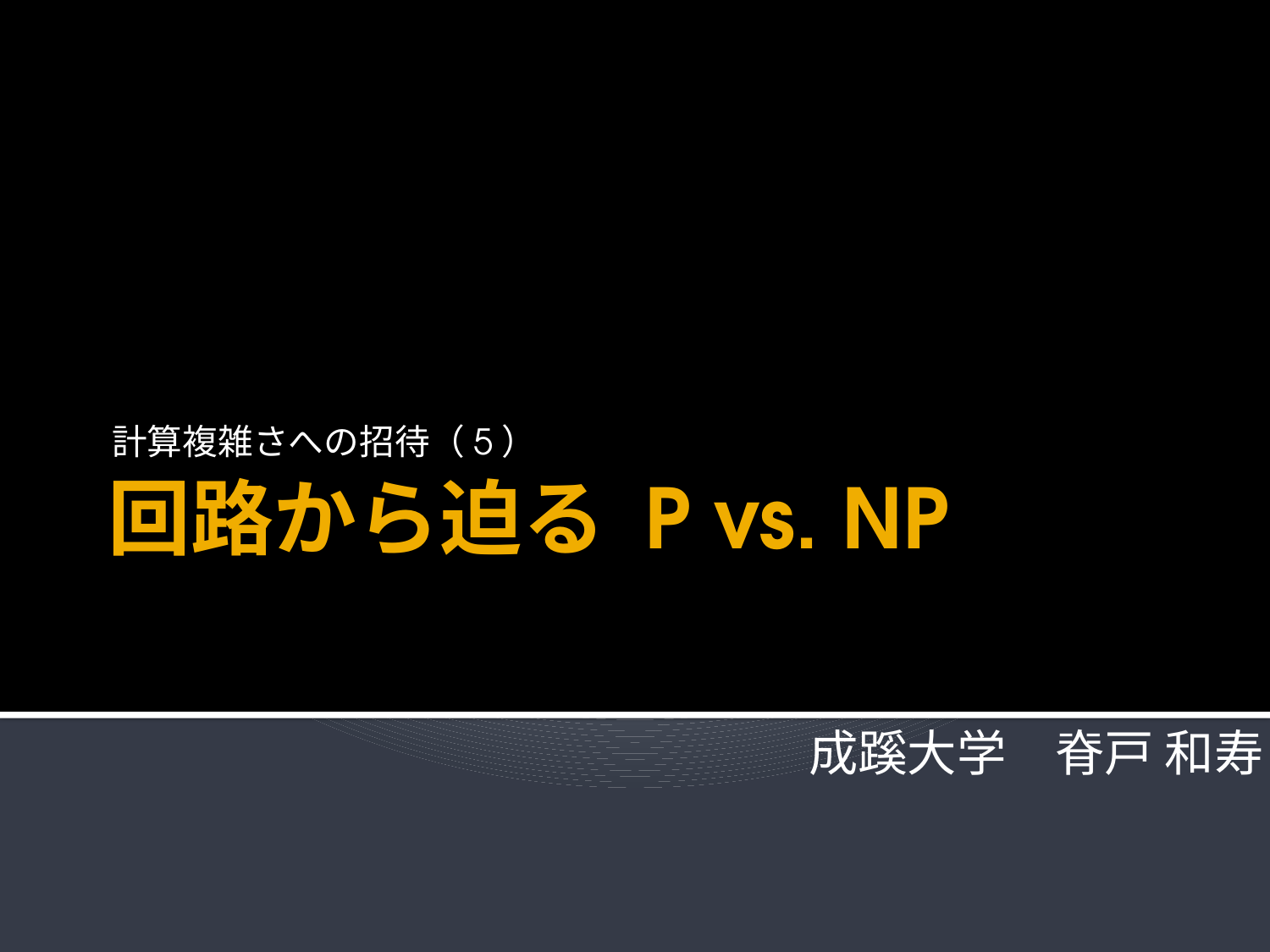

計算複雑さへの招待（5）
# 回路から迫る P vs. NP
成蹊大学　脊戸 和寿